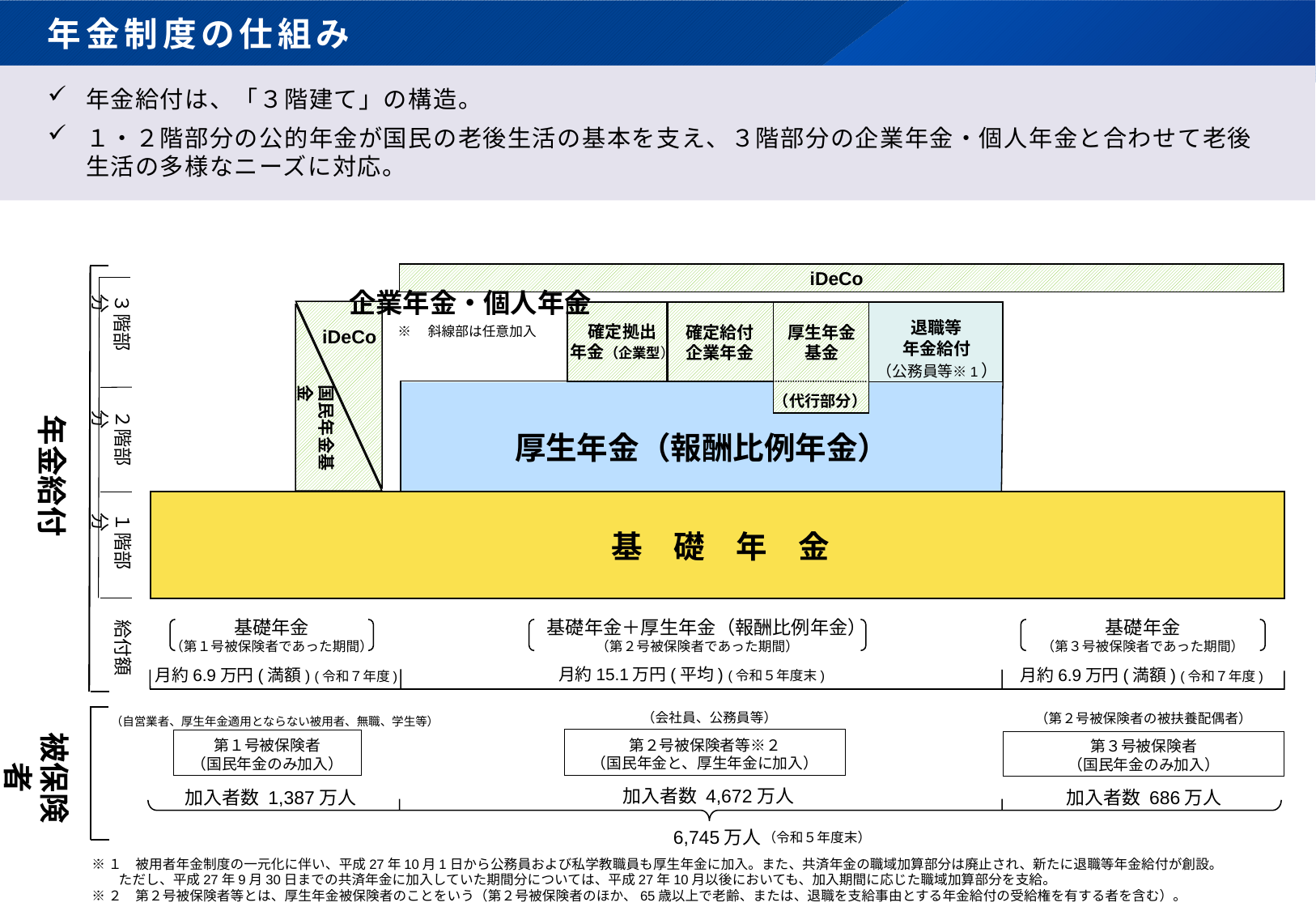

# 年金制度の仕組み
年金給付は、「３階建て」の構造。
１・２階部分の公的年金が国民の老後生活の基本を支え、３階部分の企業年金・個人年金と合わせて老後生活の多様なニーズに対応。

iDeCo
年金給付

３階部分
２階部分
１階部分
給付額
企業年金・個人年金

確定拠出
年金（企業型）
厚生年金基金
※　斜線部は任意加入
退職等
年金給付
iDeCo
確定給付
企業年金
（公務員等※1）
国民年金基金

（代行部分）
厚生年金（報酬比例年金）

 基　礎　年　金
基礎年金
（第１号被保険者であった期間）
　基礎年金＋厚生年金（報酬比例年金）
（第２号被保険者であった期間）
基礎年金
（第３号被保険者であった期間）
月約15.1万円(平均) (令和５年度末)
月約6.9万円(満額) (令和７年度)
月約6.9万円(満額) (令和７年度)

（会社員、公務員等）
（第２号被保険者の被扶養配偶者）
（自営業者、厚生年金適用とならない被用者、無職、学生等）
被保険者
第２号被保険者等※２
（国民年金と、厚生年金に加入）
第１号被保険者
（国民年金のみ加入）
第３号被保険者
（国民年金のみ加入）
加入者数 4,672万人
加入者数 1,387万人
加入者数 686万人

（令和５年度末）
6,745万人
※１　被用者年金制度の一元化に伴い、平成27年10月1日から公務員および私学教職員も厚生年金に加入。また、共済年金の職域加算部分は廃止され、新たに退職等年金給付が創設。
　　ただし、平成27年9月30日までの共済年金に加入していた期間分については、平成27年10月以後においても、加入期間に応じた職域加算部分を支給。
※２　第２号被保険者等とは、厚生年金被保険者のことをいう（第２号被保険者のほか、65歳以上で老齢、または、退職を支給事由とする年金給付の受給権を有する者を含む）。